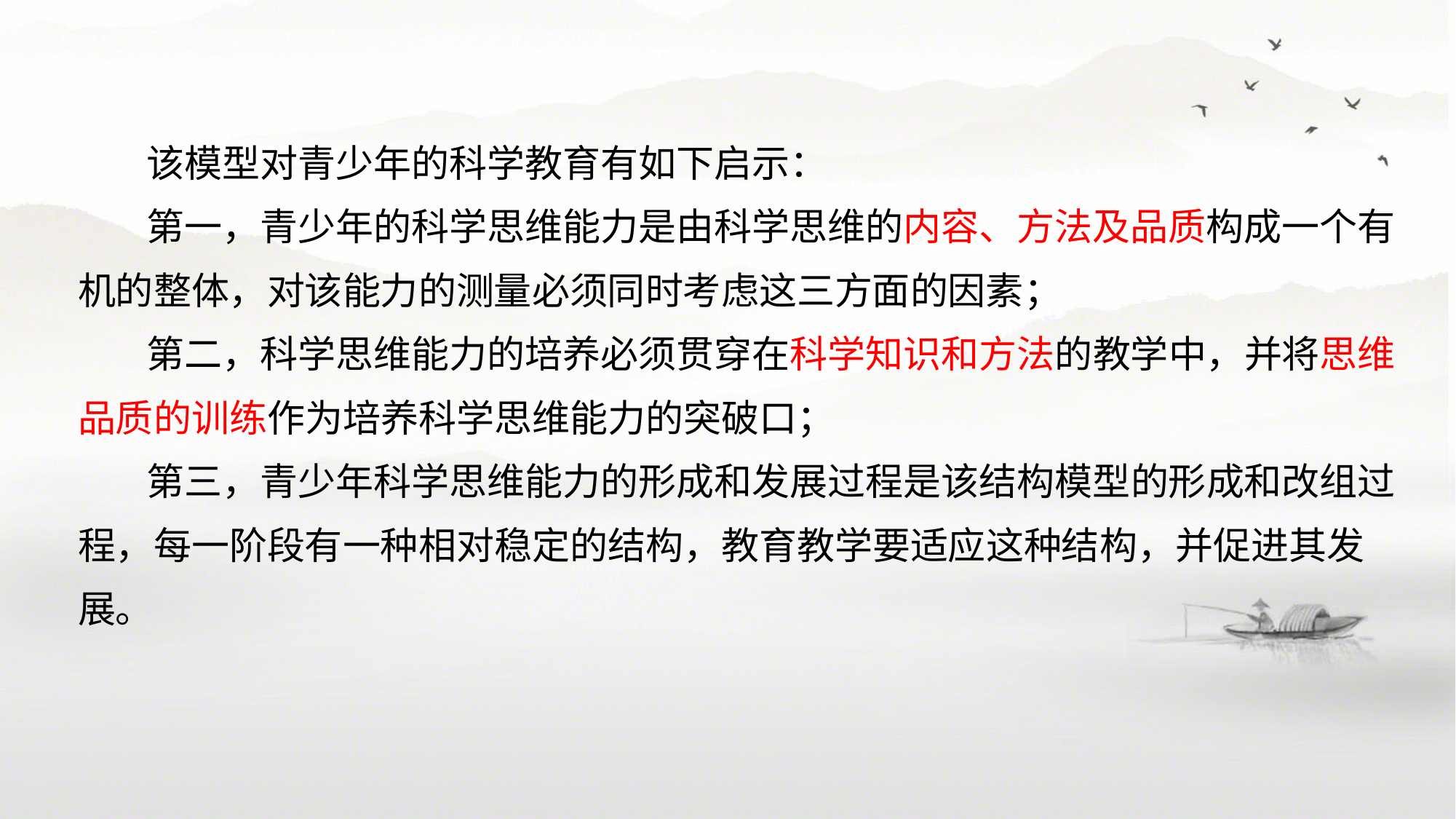

该模型对青少年的科学教育有如下启示：
       第一，青少年的科学思维能力是由科学思维的内容、方法及品质构成一个有机的整体，对该能力的测量必须同时考虑这三方面的因素；
       第二，科学思维能力的培养必须贯穿在科学知识和方法的教学中，并将思维品质的训练作为培养科学思维能力的突破口；
       第三，青少年科学思维能力的形成和发展过程是该结构模型的形成和改组过程，每一阶段有一种相对稳定的结构，教育教学要适应这种结构，并促进其发展。